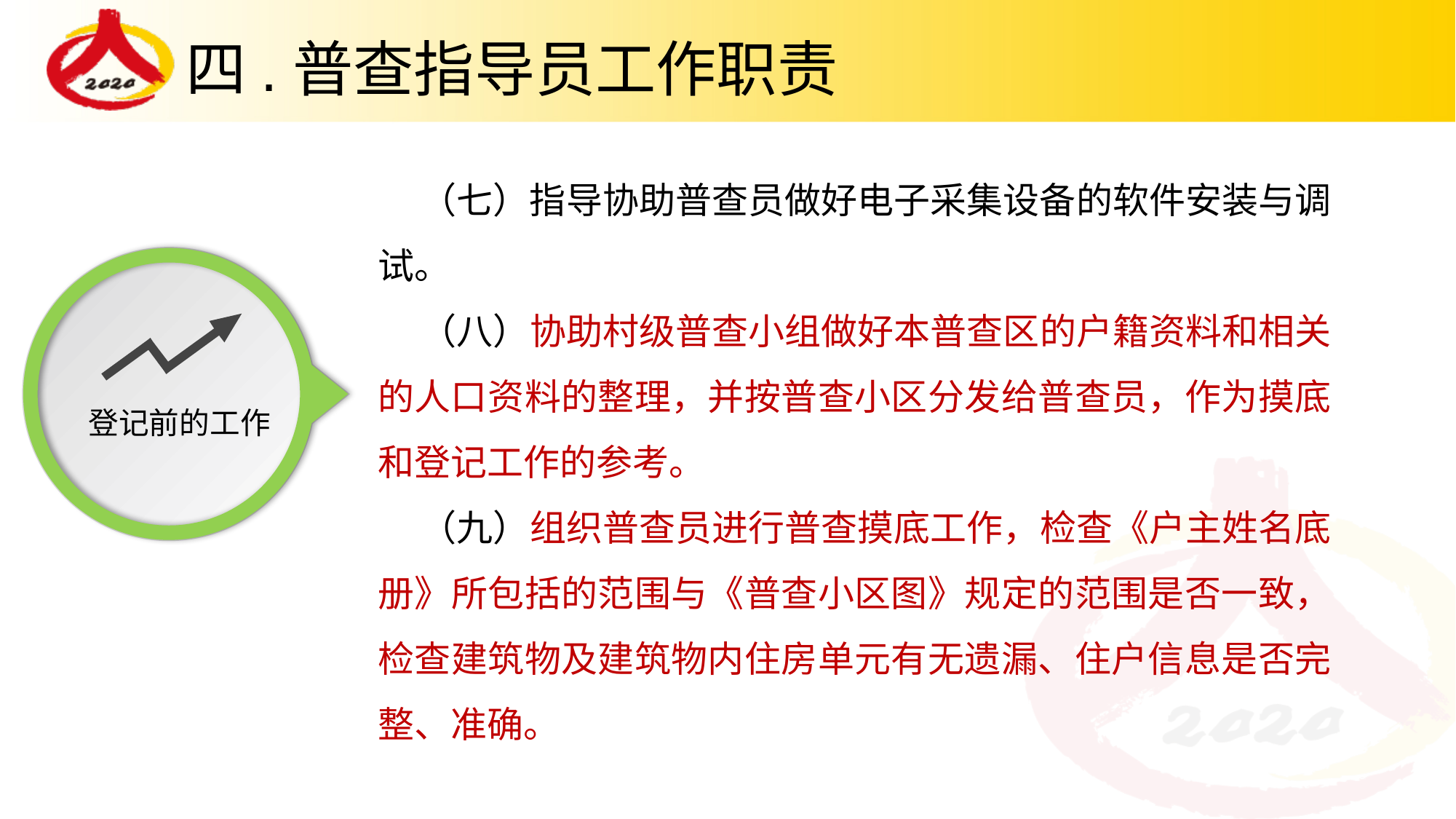

四.普查指导员工作职责
（七）指导协助普查员做好电子采集设备的软件安装与调试。
（八）协助村级普查小组做好本普查区的户籍资料和相关的人口资料的整理，并按普查小区分发给普查员，作为摸底和登记工作的参考。
（九）组织普查员进行普查摸底工作，检查《户主姓名底册》所包括的范围与《普查小区图》规定的范围是否一致，检查建筑物及建筑物内住房单元有无遗漏、住户信息是否完整、准确。

登记前的工作
19